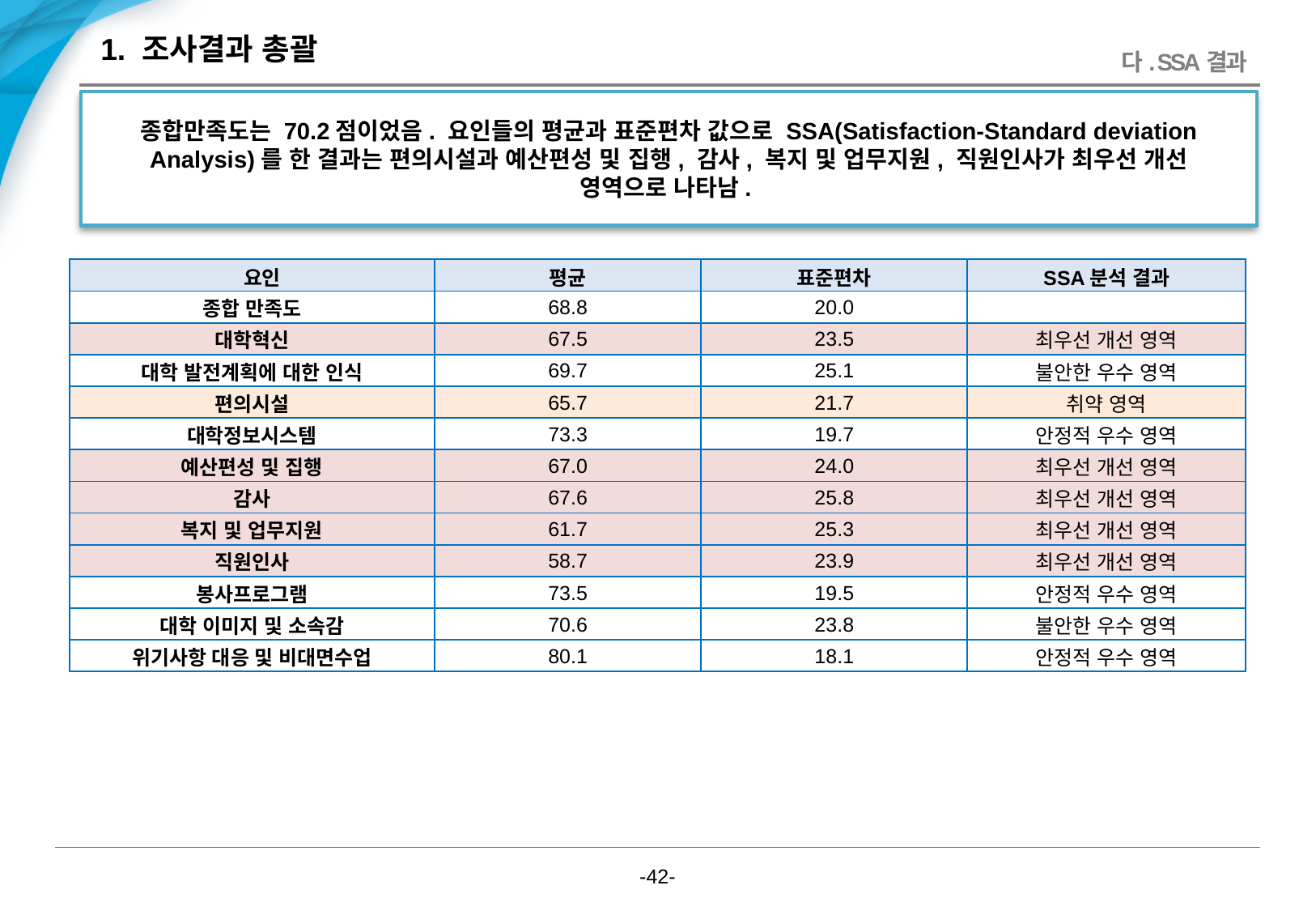

# 1. 조사결과 총괄
다. SSA결과
종합만족도는 70.2점이었음. 요인들의 평균과 표준편차 값으로 SSA(Satisfaction-Standard deviation Analysis)를 한 결과는 편의시설과 예산편성 및 집행, 감사, 복지 및 업무지원, 직원인사가 최우선 개선 영역으로 나타남.
| 요인 | 평균 | 표준편차 | SSA분석 결과 |
| --- | --- | --- | --- |
| 종합 만족도 | 68.8 | 20.0 |  |
| 대학혁신 | 67.5 | 23.5 | 최우선 개선 영역 |
| 대학 발전계획에 대한 인식 | 69.7 | 25.1 | 불안한 우수 영역 |
| 편의시설 | 65.7 | 21.7 | 취약 영역 |
| 대학정보시스템 | 73.3 | 19.7 | 안정적 우수 영역 |
| 예산편성 및 집행 | 67.0 | 24.0 | 최우선 개선 영역 |
| 감사 | 67.6 | 25.8 | 최우선 개선 영역 |
| 복지 및 업무지원 | 61.7 | 25.3 | 최우선 개선 영역 |
| 직원인사 | 58.7 | 23.9 | 최우선 개선 영역 |
| 봉사프로그램 | 73.5 | 19.5 | 안정적 우수 영역 |
| 대학 이미지 및 소속감 | 70.6 | 23.8 | 불안한 우수 영역 |
| 위기사항 대응 및 비대면수업 | 80.1 | 18.1 | 안정적 우수 영역 |
-42-